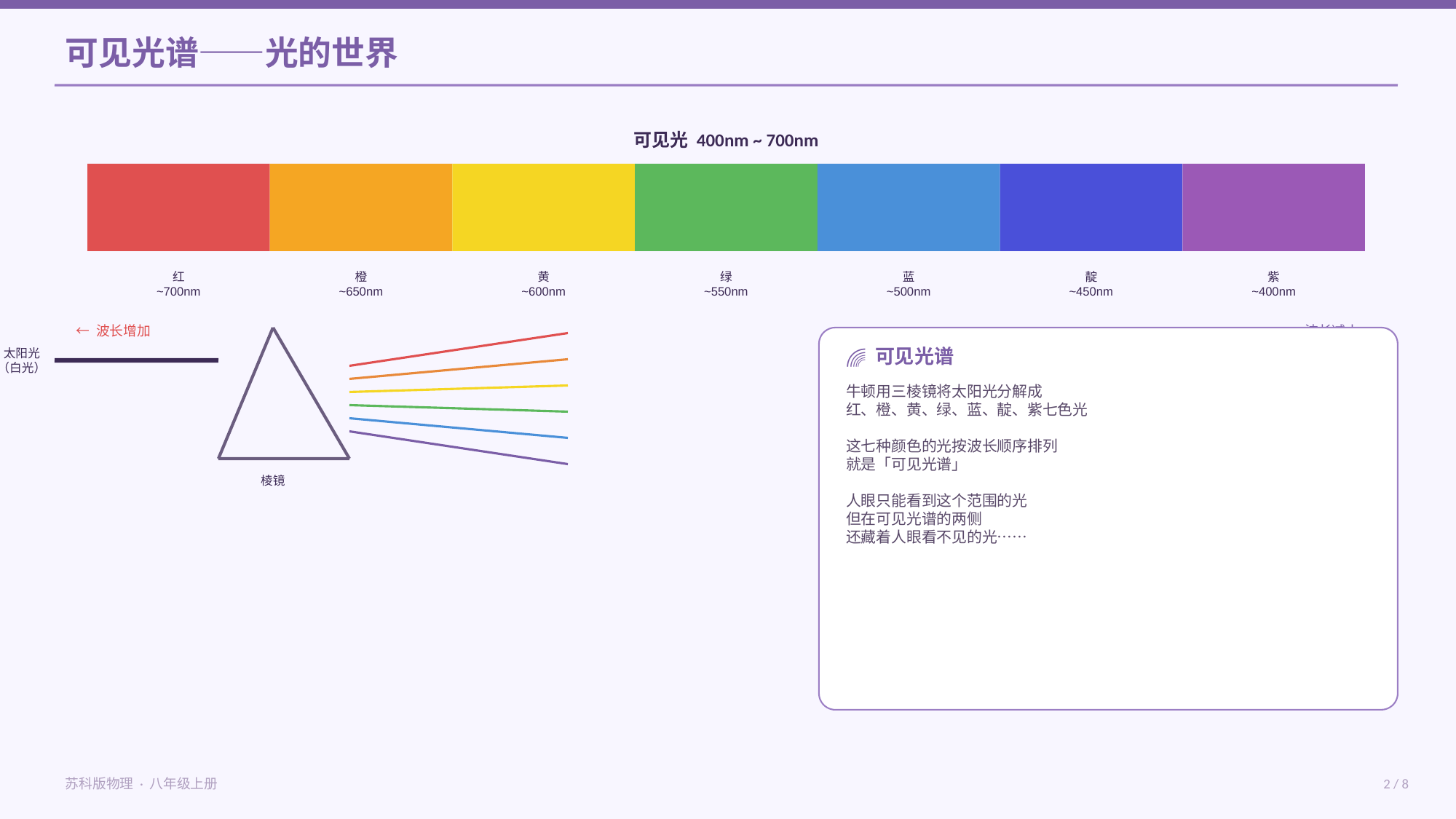

可见光谱——光的世界

可见光 400nm ~ 700nm

红
~700nm
橙
~650nm
黄
~600nm
绿
~550nm
蓝
~500nm
靛
~450nm
紫
~400nm
← 波长增加
波长减小 →

太阳光
（白光）
🌈 可见光谱

牛顿用三棱镜将太阳光分解成
红、橙、黄、绿、蓝、靛、紫七色光

这七种颜色的光按波长顺序排列
就是「可见光谱」

人眼只能看到这个范围的光
但在可见光谱的两侧
还藏着人眼看不见的光……

棱镜
苏科版物理 · 八年级上册
2 / 8